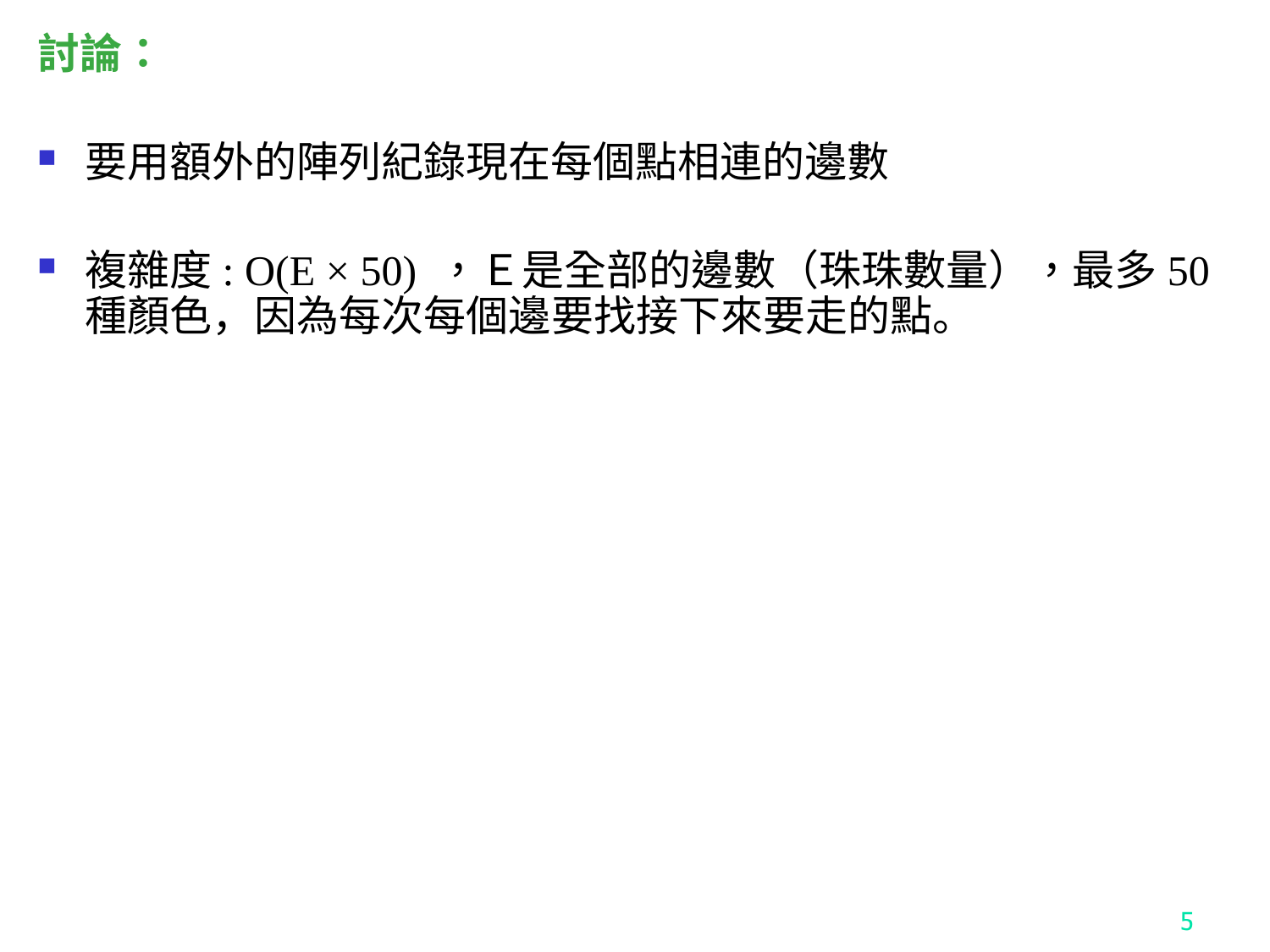

討論：

要用額外的陣列紀錄現在每個點相連的邊數

複雜度: O(E × 50) ，Ｅ是全部的邊數（珠珠數量），最多50種顏色，因為每次每個邊要找接下來要走的點。
5